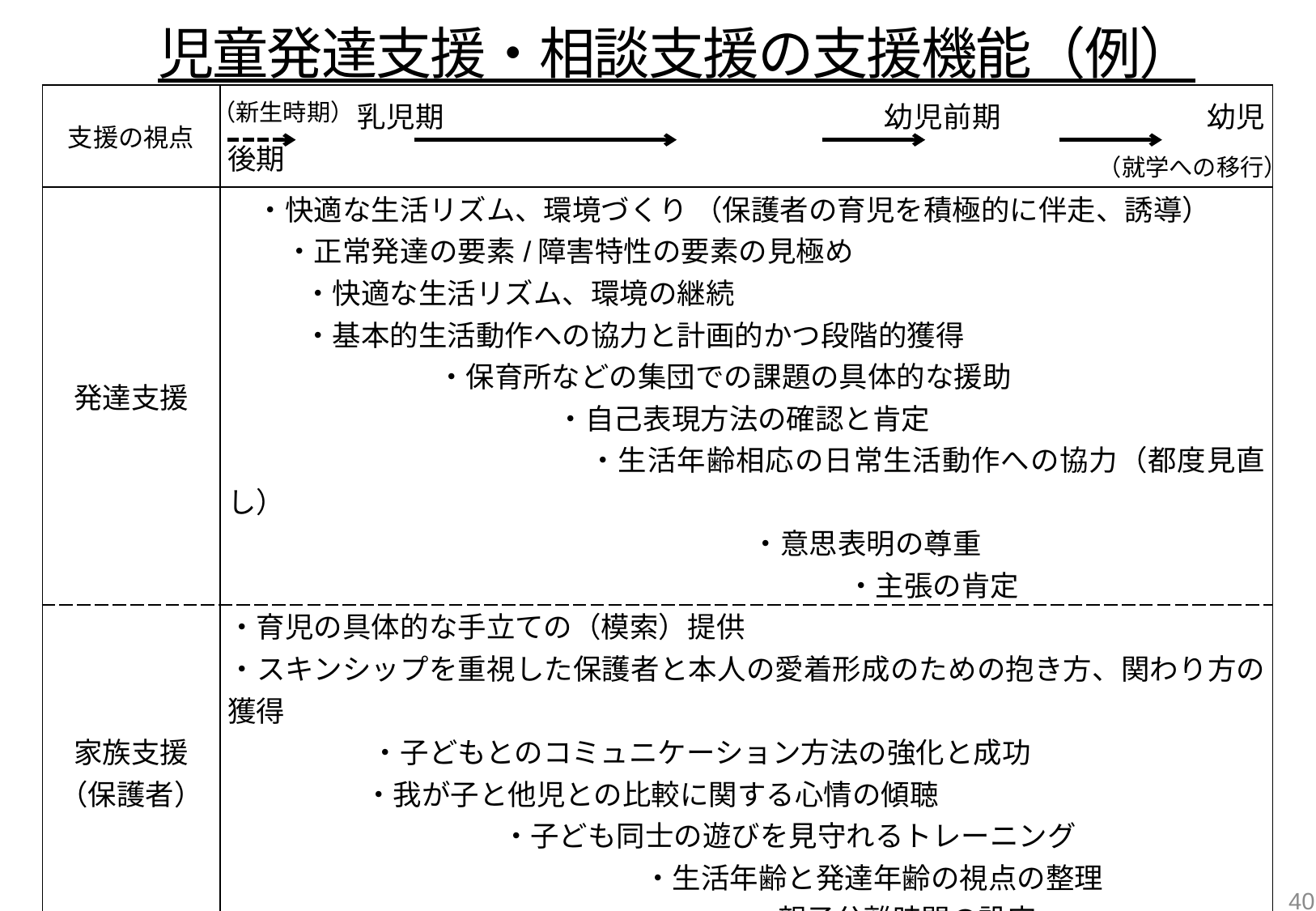

児童発達支援・相談支援の支援機能（例）
| 支援の視点 | 乳児期　　　　　　　　　　　　　　　幼児前期　　　　　　　幼児後期 |
| --- | --- |
| 発達支援 | ・快適な生活リズム、環境づくり （保護者の育児を積極的に伴走、誘導） 　　・正常発達の要素/障害特性の要素の見極め ・快適な生活リズム、環境の継続 ・基本的生活動作への協力と計画的かつ段階的獲得 　　・保育所などの集団での課題の具体的な援助 　　　・自己表現方法の確認と肯定 ・生活年齢相応の日常生活動作への協力（都度見直し） ・意思表明の尊重 ・主張の肯定 |
| 家族支援 （保護者） | ・育児の具体的な手立ての（模索）提供 ・スキンシップを重視した保護者と本人の愛着形成のための抱き方、関わり方の獲得 　　　　　・子どもとのコミュニケーション方法の強化と成功 ・我が子と他児との比較に関する心情の傾聴 ・子ども同士の遊びを見守れるトレーニング ・生活年齢と発達年齢の視点の整理 　　　　　　・親子分離時間の設定 |
| 地域連携 | ・所在自治体の子育て支援関連（保健師、児童家庭相談員等）との連携 ・事業所と相談支援間の連携（支援開始当初は、保護者が揺れやすいので、密に） ・就園先との連絡手段の確立（相互のスタンスと役割の共有） ・就園先との情報交換（子どもの特徴、対応など具体的に、こまめに） |
（新生時期）
（就学への移行）
40